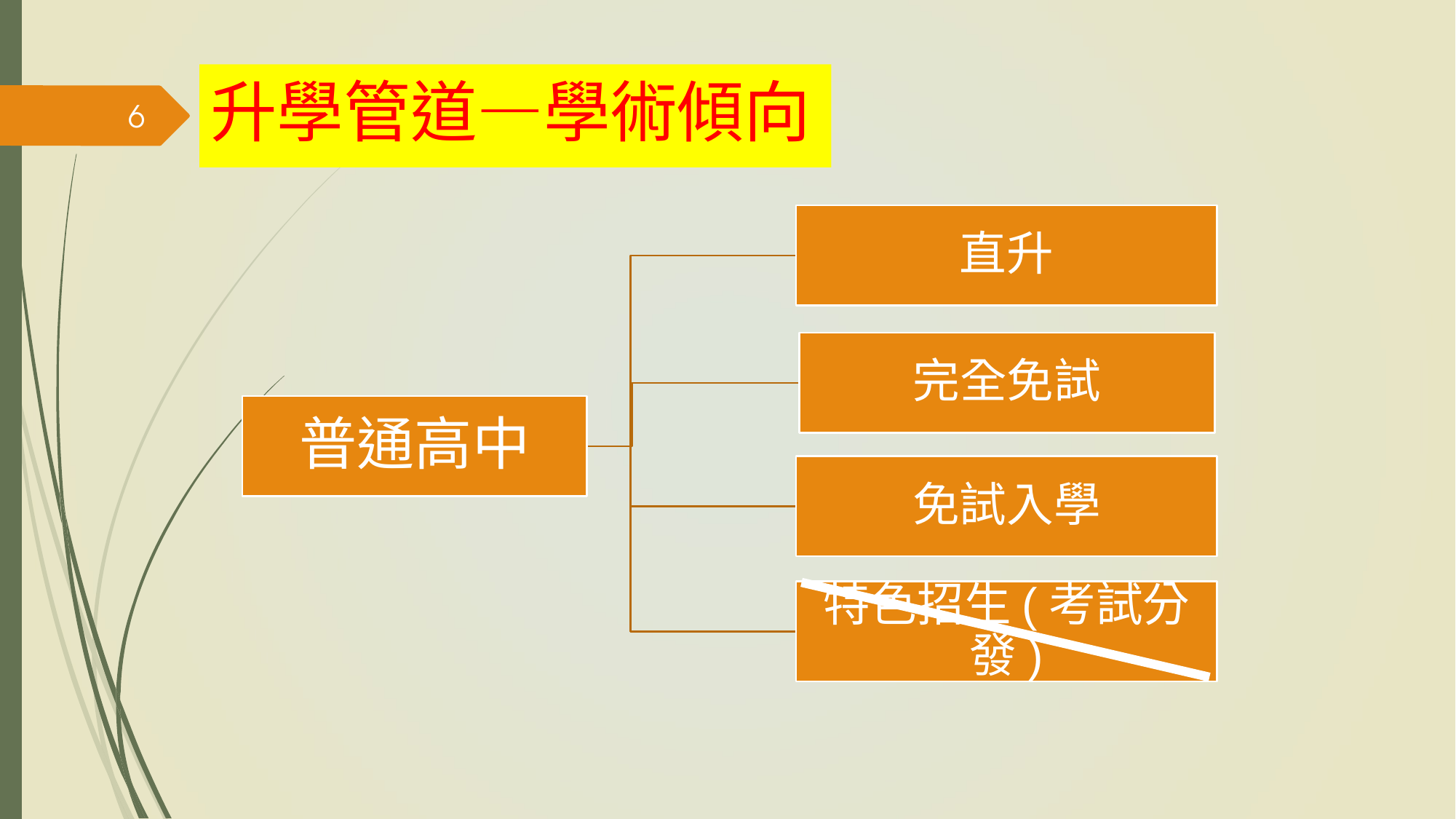

升學管道—學術傾向
6

直升

完全免試

普通高中

免試入學

特色招生(考試分發)